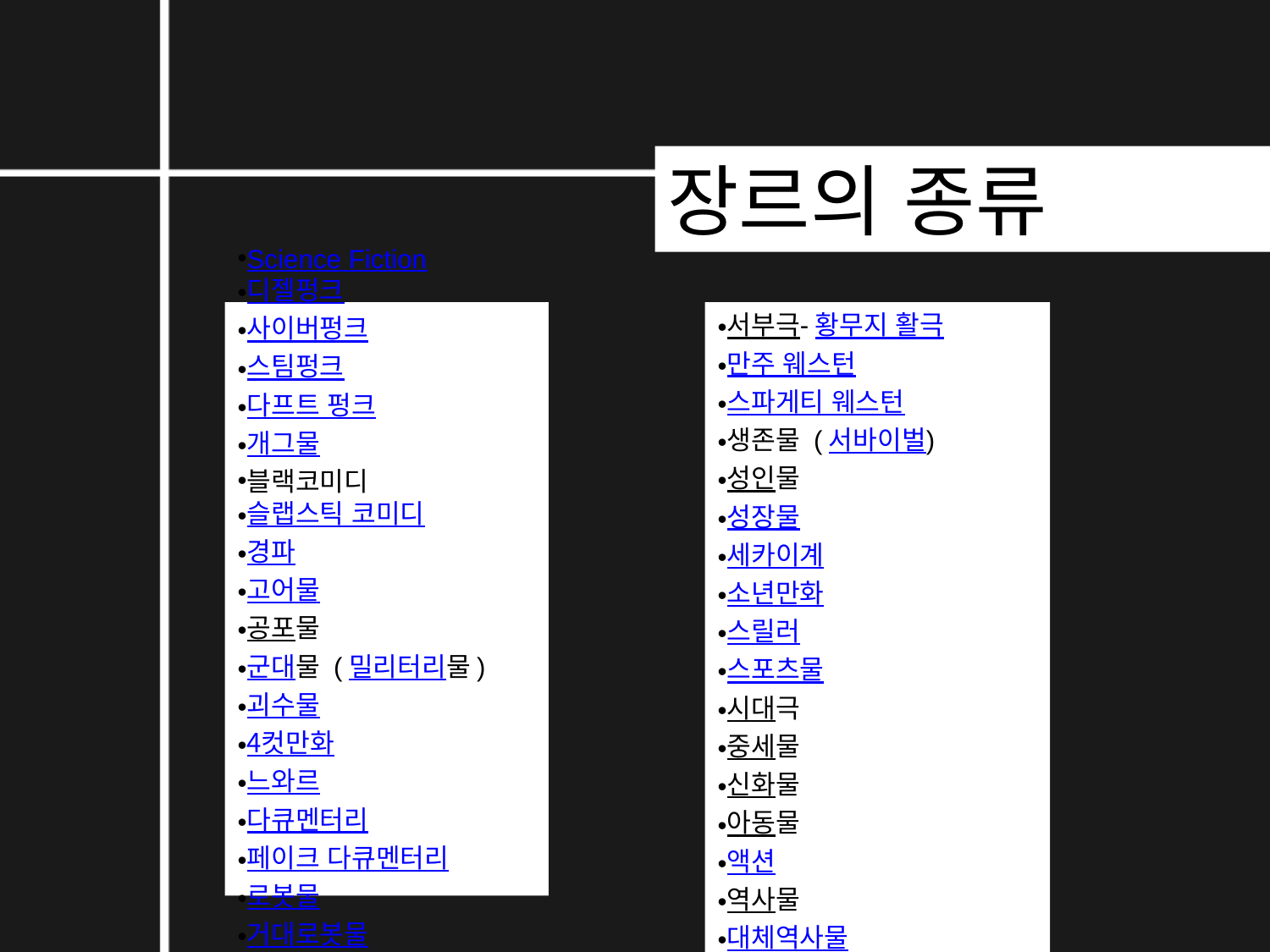

장르의 종류
Science Fiction
디젤펑크
사이버펑크
스팀펑크
다프트 펑크
개그물
블랙코미디
슬랩스틱 코미디
경파
고어물
공포물
군대물 (밀리터리물)
괴수물
4컷만화
느와르
다큐멘터리
페이크 다큐멘터리
로봇물
거대로봇물
서부극-황무지 활극
만주 웨스턴
스파게티 웨스턴
생존물 (서바이벌)
성인물
성장물
세카이계
소년만화
스릴러
스포츠물
시대극
중세물
신화물
아동물
액션
역사물
대체역사물
가상역사물 팩션 (Fiction + Fact인디 영화
연애물